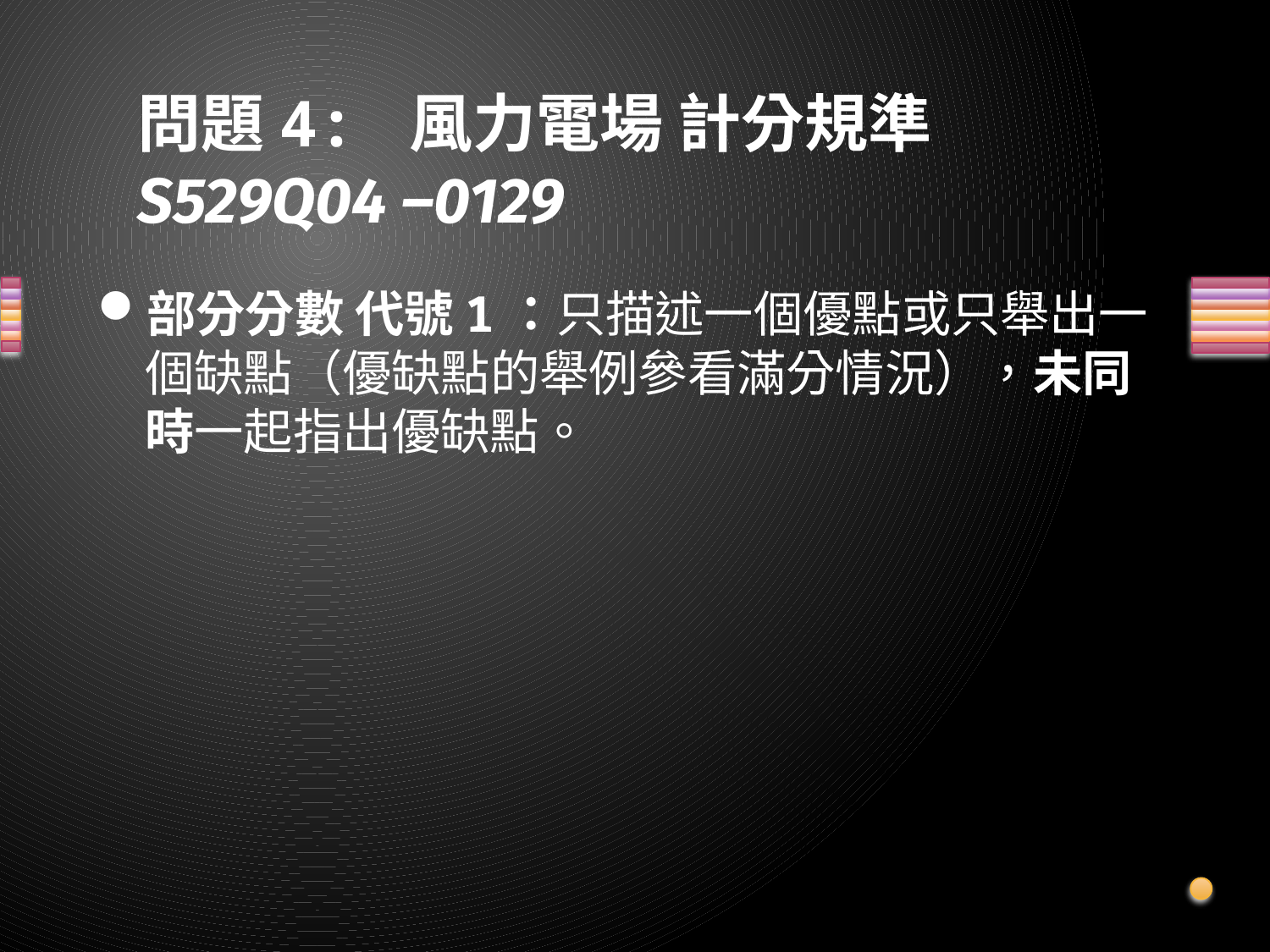

# 問題4: 風力電場 計分規準 S529Q04 –0129
部分分數 代號1：只描述一個優點或只舉出一個缺點（優缺點的舉例參看滿分情況），未同時一起指出優缺點。